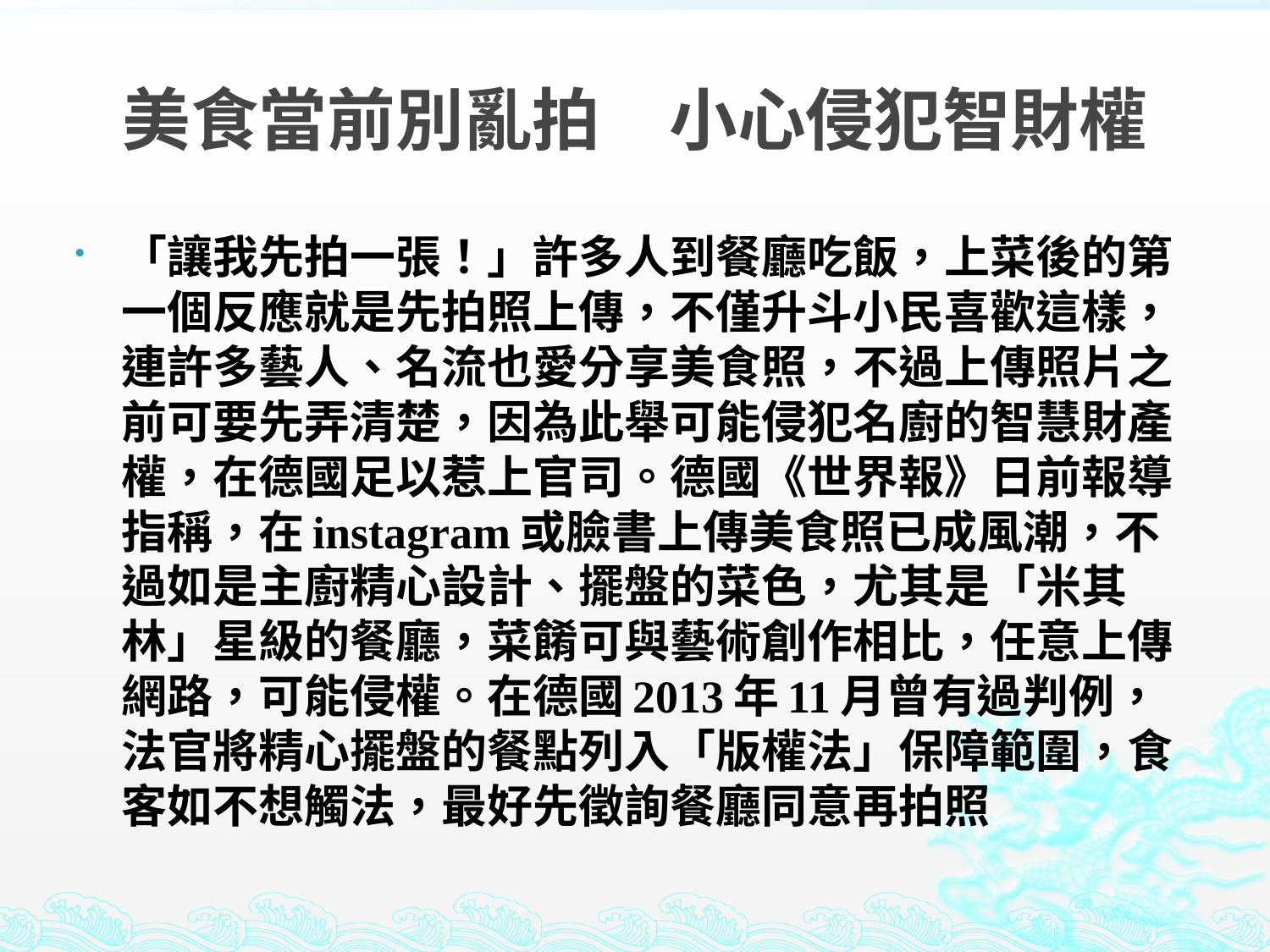

# 美食當前別亂拍　小心侵犯智財權
「讓我先拍一張！」許多人到餐廳吃飯，上菜後的第一個反應就是先拍照上傳，不僅升斗小民喜歡這樣，連許多藝人、名流也愛分享美食照，不過上傳照片之前可要先弄清楚，因為此舉可能侵犯名廚的智慧財產權，在德國足以惹上官司。德國《世界報》日前報導指稱，在instagram或臉書上傳美食照已成風潮，不過如是主廚精心設計、擺盤的菜色，尤其是「米其林」星級的餐廳，菜餚可與藝術創作相比，任意上傳網路，可能侵權。在德國2013年11月曾有過判例，法官將精心擺盤的餐點列入「版權法」保障範圍，食客如不想觸法，最好先徵詢餐廳同意再拍照